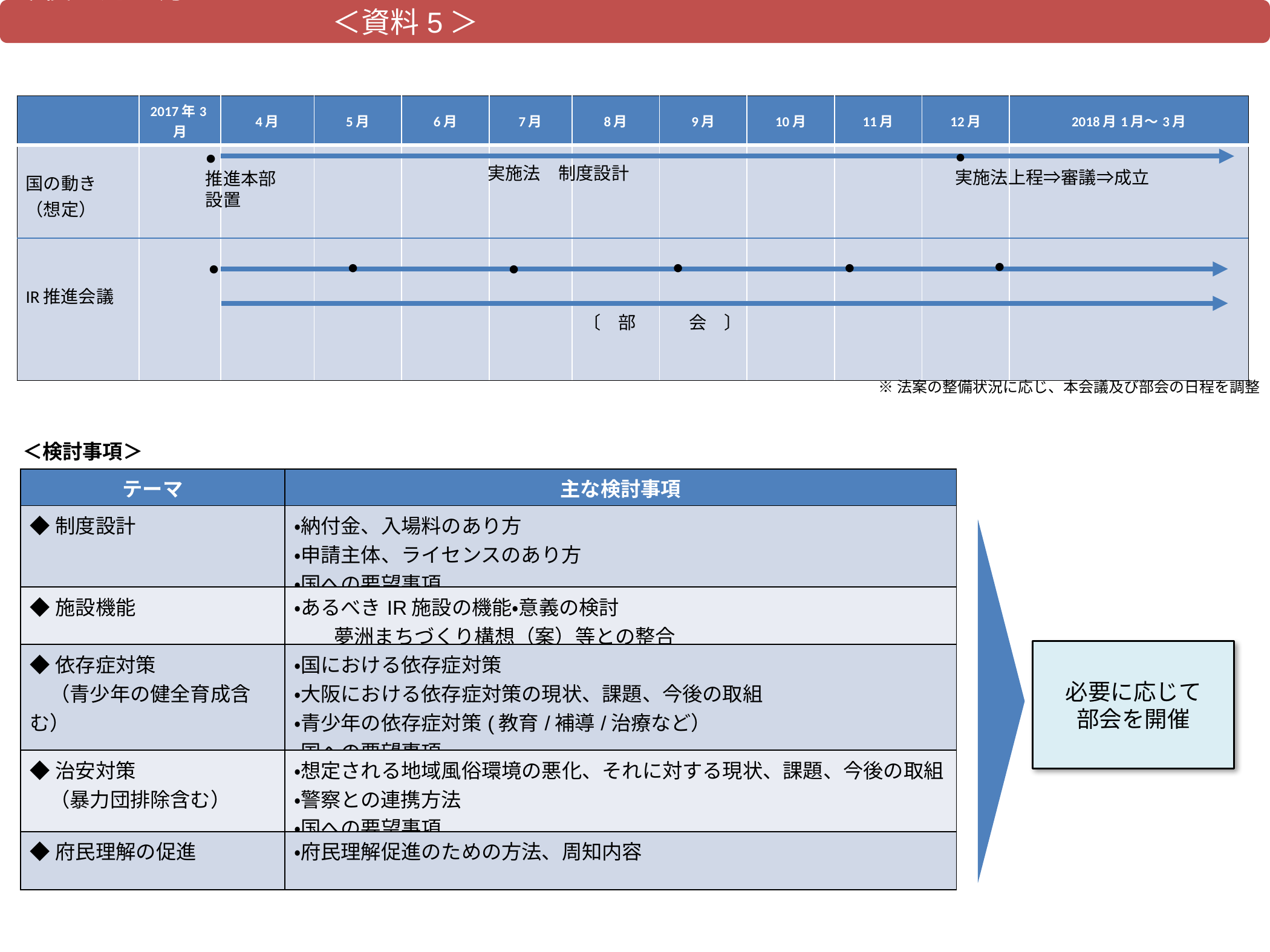

今後の進め方　　　　　　　　　　　　　　　　　　　　　　　　　　　　　　　　　　　　　　　　　　　　　　　＜資料5＞
|  | 2017年3月 | 4月 | 5月 | 6月 | 7月 | 8月 | 9月 | 10月 | 11月 | 12月 | 2018月1月～3月 |
| --- | --- | --- | --- | --- | --- | --- | --- | --- | --- | --- | --- |
| 国の動き （想定） 　 IR推進会議 |  |  |  |  |  |  |  |  |  |  |  |
●
実施法上程⇒審議⇒成立
●
推進本部
設置
実施法　制度設計
●
●
●
●
●
●
〔　部　　　会　〕
※法案の整備状況に応じ、本会議及び部会の日程を調整
＜検討事項＞
| テーマ | 主な検討事項 |
| --- | --- |
| ◆制度設計 | ・納付金、入場料のあり方 ・申請主体、ライセンスのあり方 ・国への要望事項 |
| ◆施設機能 | ・あるべきIR施設の機能・意義の検討 　　夢洲まちづくり構想（案）等との整合 |
| ◆依存症対策 　（青少年の健全育成含む） | ・国における依存症対策 ・大阪における依存症対策の現状、課題、今後の取組 ・青少年の依存症対策(教育/補導/治療など） ・国への要望事項 |
| ◆治安対策 　（暴力団排除含む） | ・想定される地域風俗環境の悪化、それに対する現状、課題、今後の取組 ・警察との連携方法 ・国への要望事項 |
| ◆府民理解の促進 | ・府民理解促進のための方法、周知内容 |

必要に応じて
部会を開催